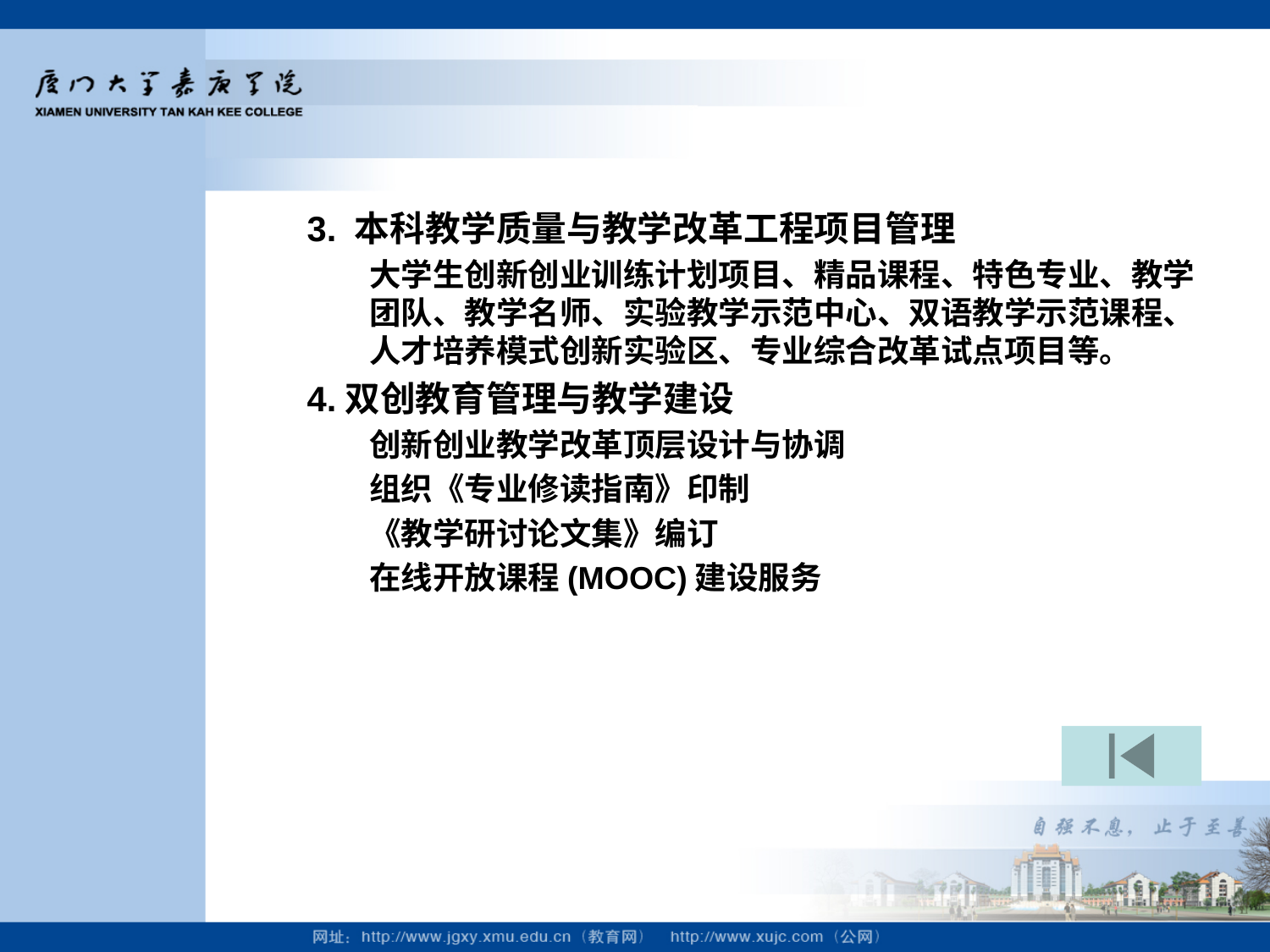

3. 本科教学质量与教学改革工程项目管理
大学生创新创业训练计划项目、精品课程、特色专业、教学团队、教学名师、实验教学示范中心、双语教学示范课程、人才培养模式创新实验区、专业综合改革试点项目等。
4.双创教育管理与教学建设
创新创业教学改革顶层设计与协调
组织《专业修读指南》印制
《教学研讨论文集》编订
在线开放课程(MOOC)建设服务